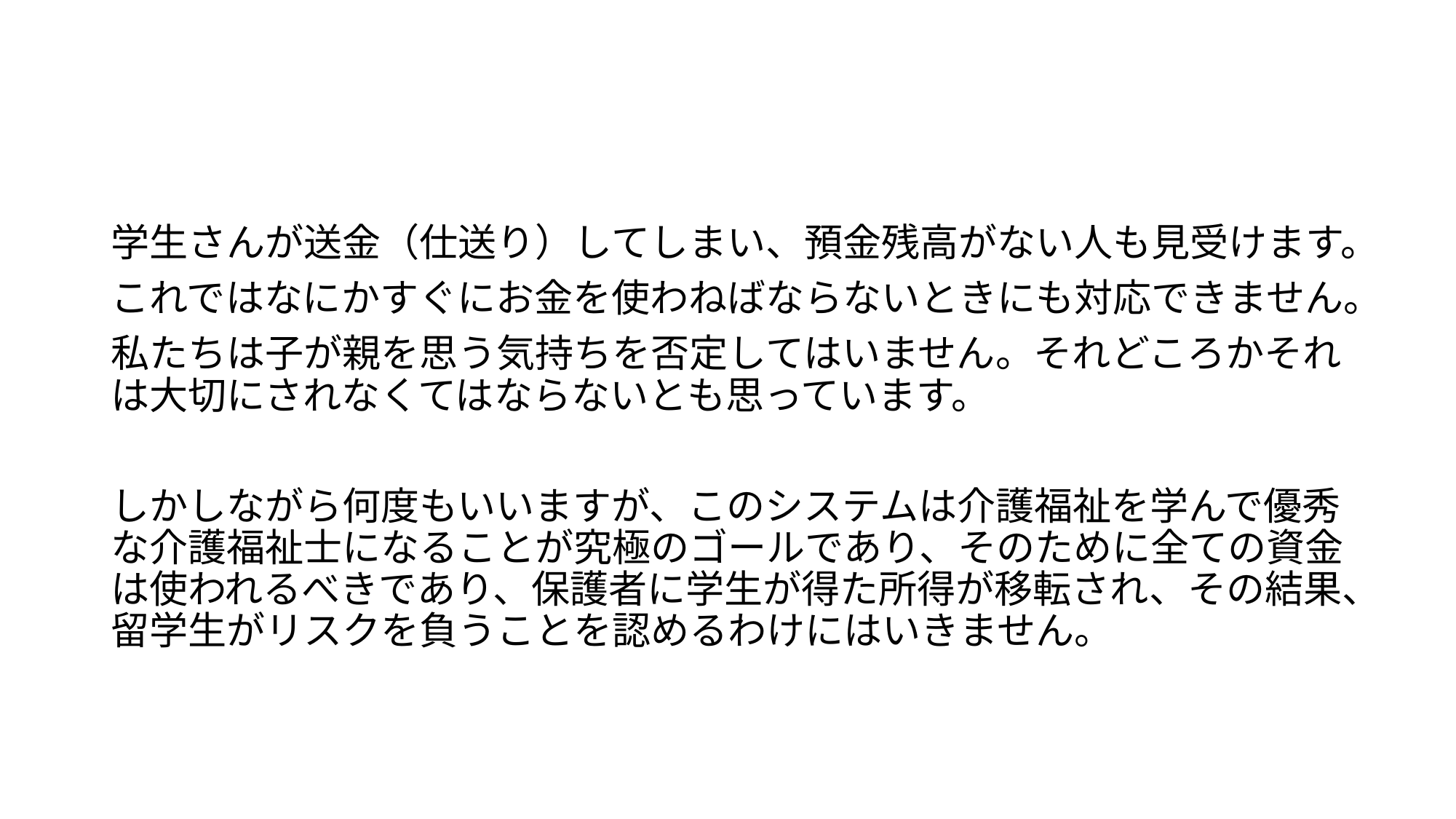

#
学生さんが送金（仕送り）してしまい、預金残高がない人も見受けます。
これではなにかすぐにお金を使わねばならないときにも対応できません。
私たちは子が親を思う気持ちを否定してはいません。それどころかそれは大切にされなくてはならないとも思っています。

しかしながら何度もいいますが、このシステムは介護福祉を学んで優秀な介護福祉士になることが究極のゴールであり、そのために全ての資金は使われるべきであり、保護者に学生が得た所得が移転され、その結果、留学生がリスクを負うことを認めるわけにはいきません。